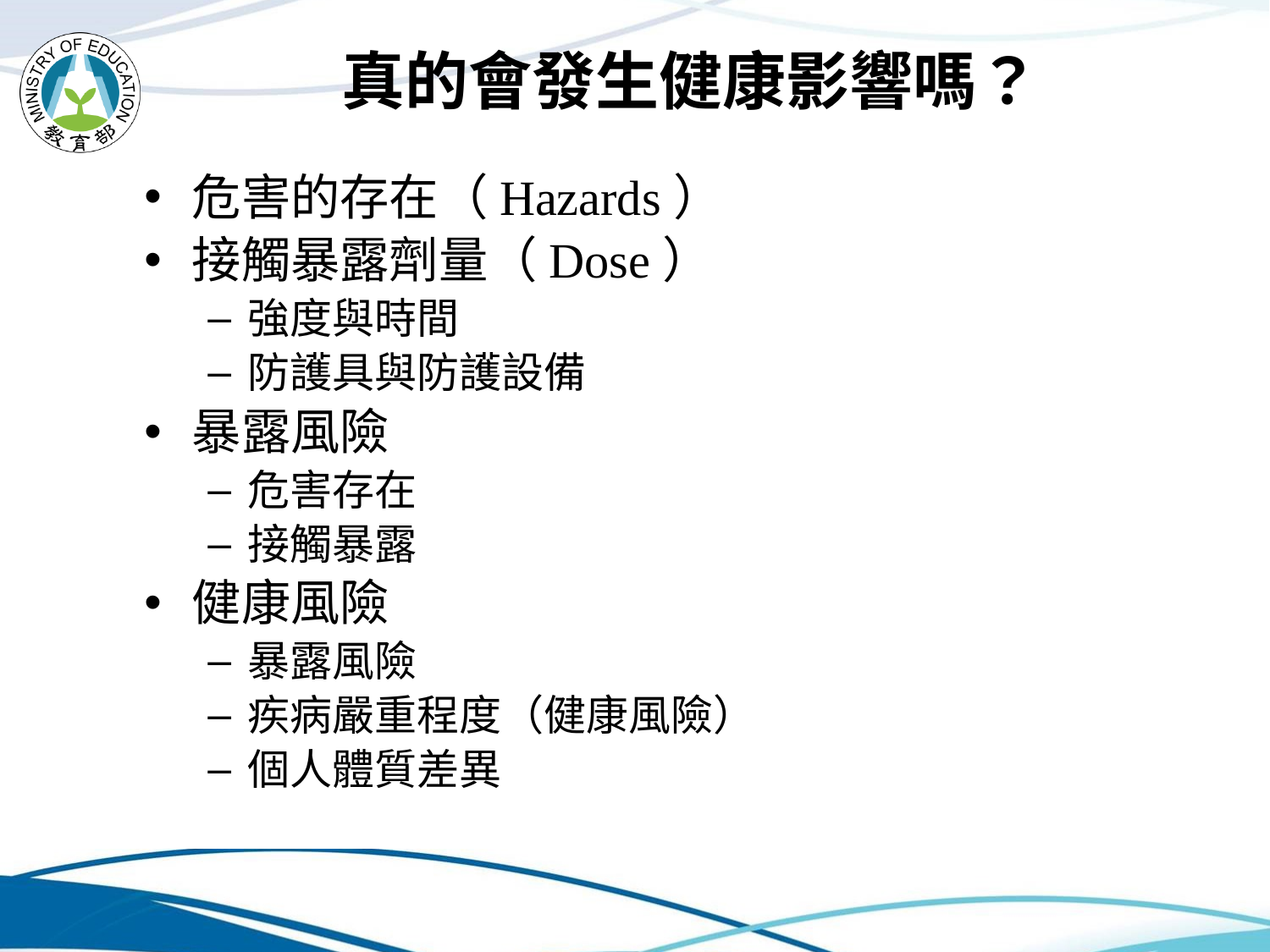

# 真的會發生健康影響嗎？
危害的存在（Hazards）
接觸暴露劑量（Dose）
強度與時間
防護具與防護設備
暴露風險
危害存在
接觸暴露
健康風險
暴露風險
疾病嚴重程度（健康風險）
個人體質差異

31